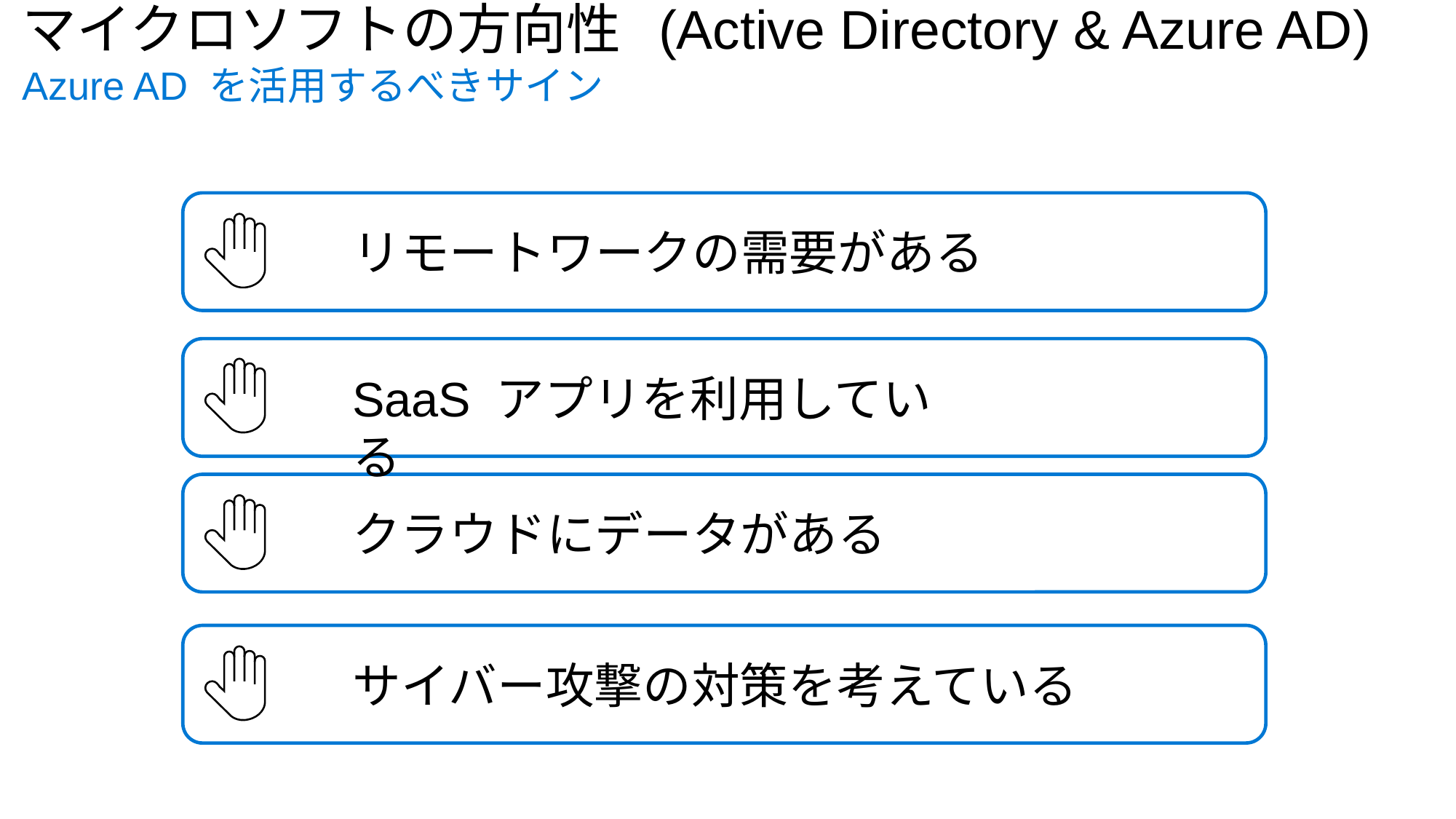

マイクロソフトの方向性  (Active Directory & Azure AD)
Azure AD を活用するべきサイン

リモートワークの需要がある

SaaS アプリを利用している

クラウドにデータがある

サイバー攻撃の対策を考えている